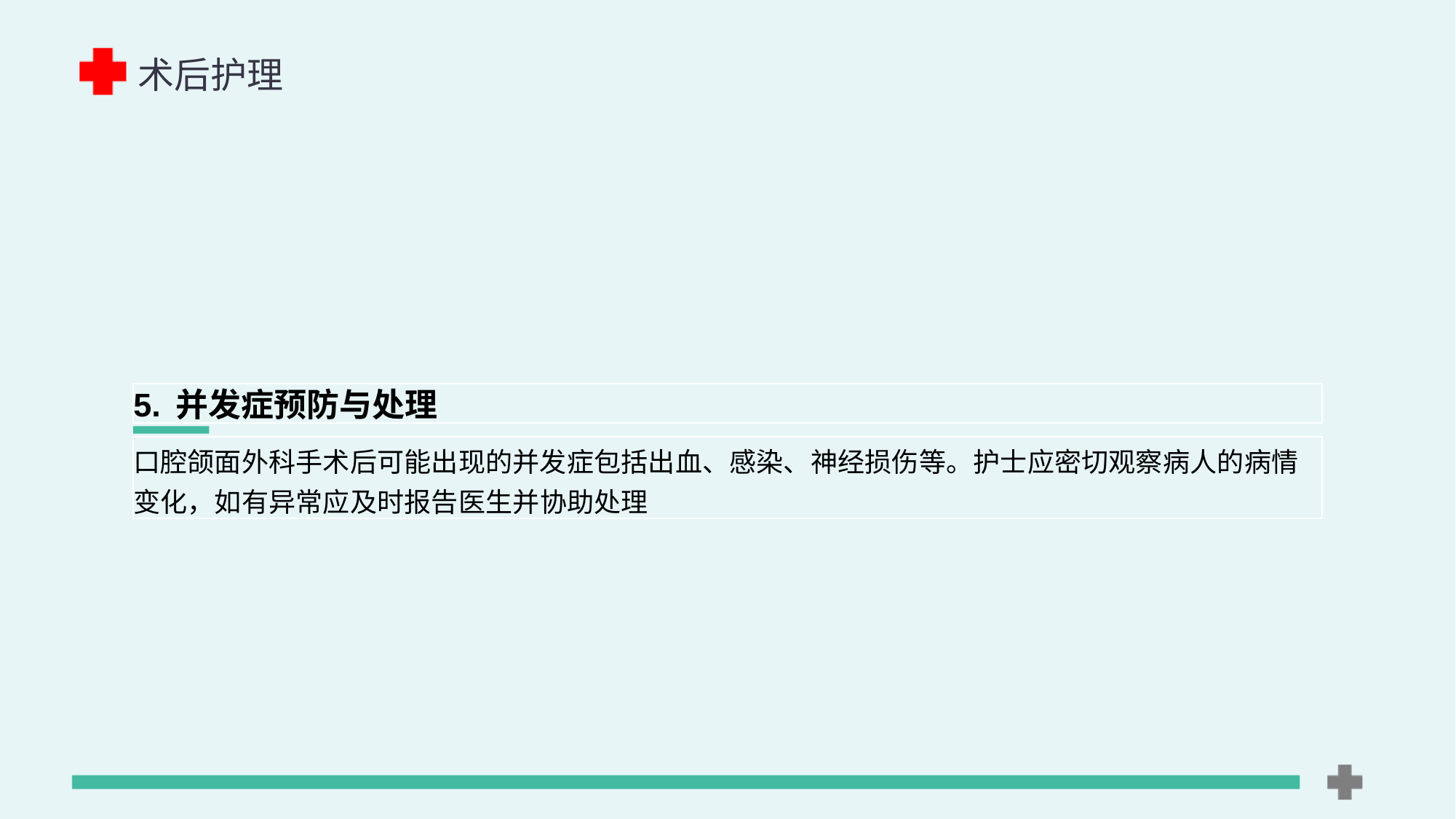

术后护理
5. 并发症预防与处理

口腔颌面外科手术后可能出现的并发症包括出血、感染、神经损伤等。护士应密切观察病人的病情变化，如有异常应及时报告医生并协助处理